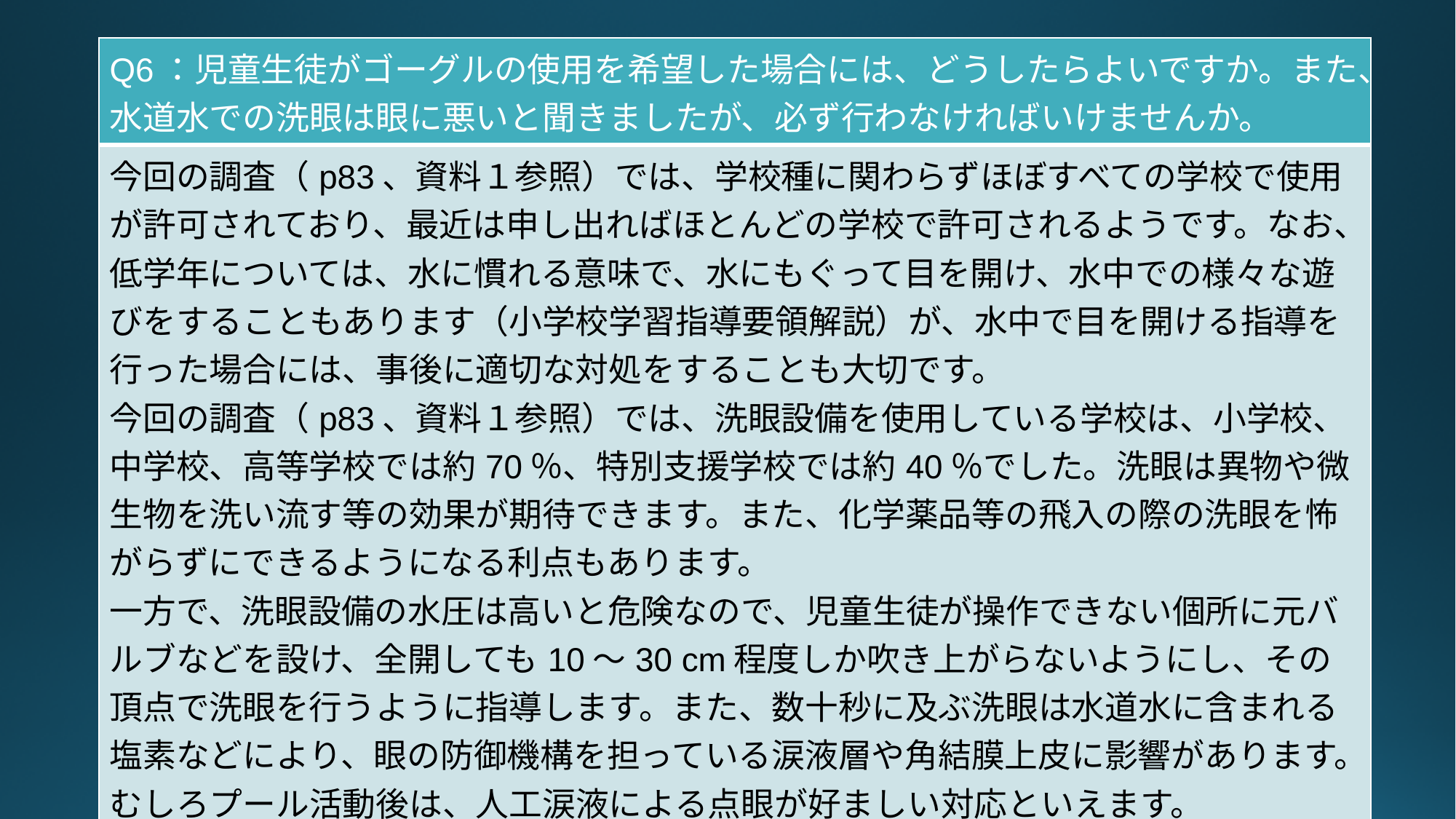

| Q6：児童生徒がゴーグルの使用を希望した場合には、どうしたらよいですか。また、水道水での洗眼は眼に悪いと聞きましたが、必ず行わなければいけませんか。 |
| --- |
| 今回の調査（p83、資料１参照）では、学校種に関わらずほぼすべての学校で使用が許可されており、最近は申し出ればほとんどの学校で許可されるようです。なお、低学年については、水に慣れる意味で、水にもぐって目を開け、水中での様々な遊びをすることもあります（小学校学習指導要領解説）が、水中で目を開ける指導を行った場合には、事後に適切な対処をすることも大切です。 今回の調査（p83、資料１参照）では、洗眼設備を使用している学校は、小学校、中学校、高等学校では約70％、特別支援学校では約40％でした。洗眼は異物や微生物を洗い流す等の効果が期待できます。また、化学薬品等の飛入の際の洗眼を怖がらずにできるようになる利点もあります。 一方で、洗眼設備の水圧は高いと危険なので、児童生徒が操作できない個所に元バルブなどを設け、全開しても10～30 cm程度しか吹き上がらないようにし、その頂点で洗眼を行うように指導します。また、数十秒に及ぶ洗眼は水道水に含まれる塩素などにより、眼の防御機構を担っている涙液層や角結膜上皮に影響があります。 むしろプール活動後は、人工涙液による点眼が好ましい対応といえます。 日本眼科医会学校保健部から見解（p125、資料3参照）が出ていますので、参考にしてください。 |